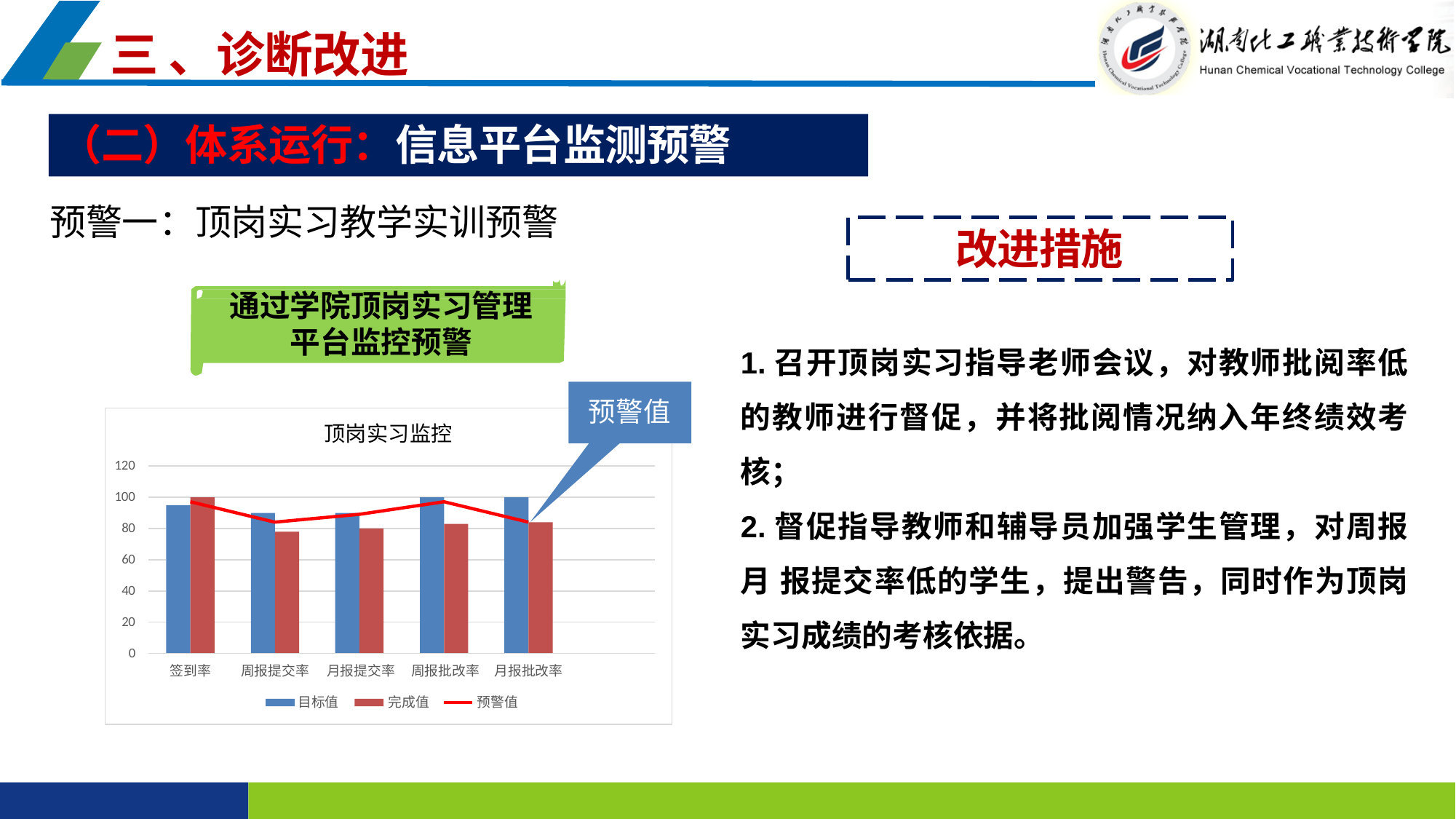

三 、诊断改进

（二）体系运行：信息平台监测预警
预警一：顶岗实习教学实训预警

改进措施

通过学院顶岗实习管理
平台监控预警
1.召开顶岗实习指导老师会议，对教师批阅率低的教师进行督促，并将批阅情况纳入年终绩效考核；
2.督促指导教师和辅导员加强学生管理，对周报月 报提交率低的学生，提出警告，同时作为顶岗实习成绩的考核依据。

预警值

顶岗实习监控
120

100

80

60

40

20

0

签到率
周报提交率	月报提交率	周报批改率
月报批改率
目标值	完成值	预警值